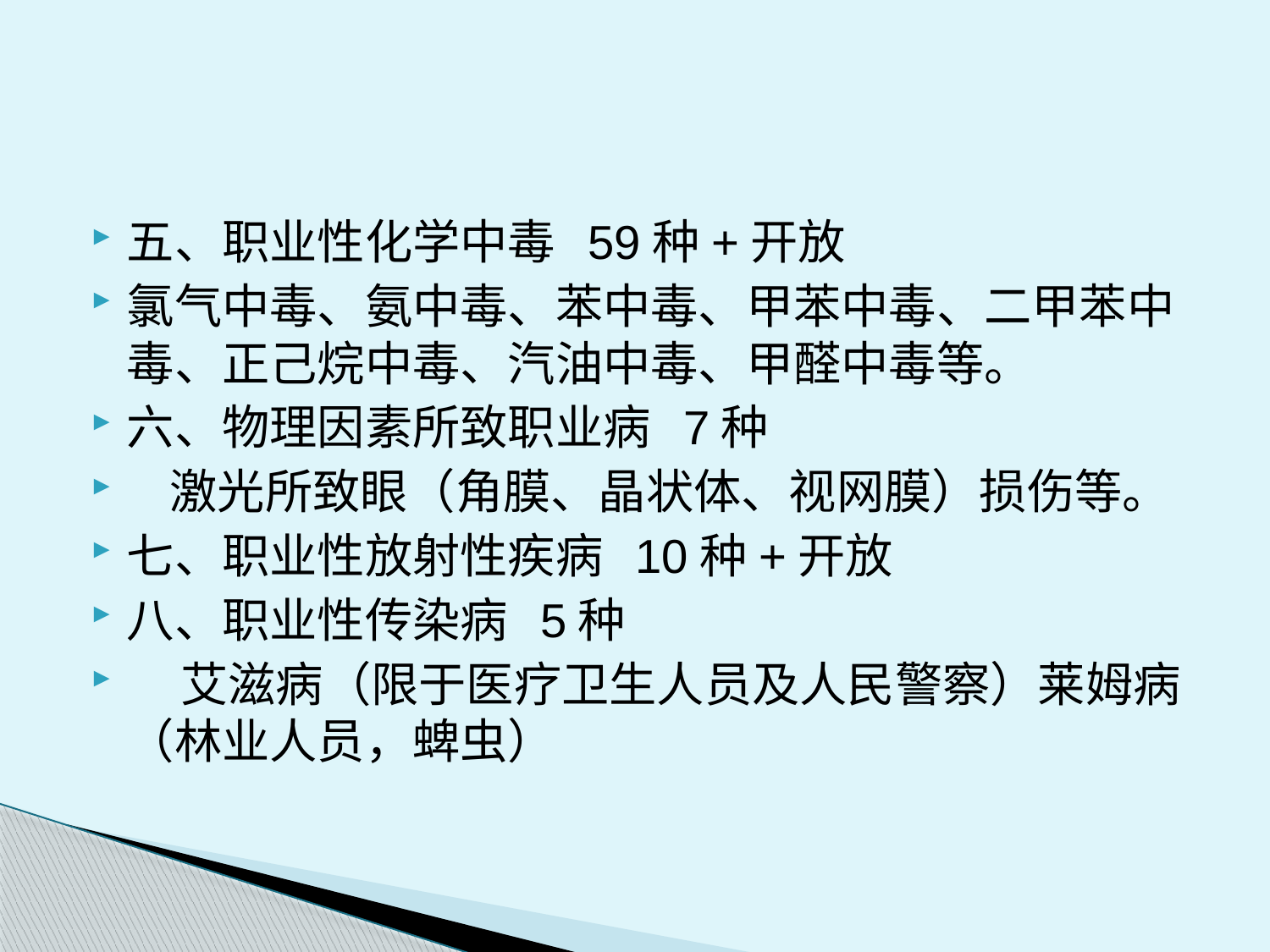

#
五、职业性化学中毒  59种+开放
氯气中毒、氨中毒、苯中毒、甲苯中毒、二甲苯中毒、正己烷中毒、汽油中毒、甲醛中毒等。
六、物理因素所致职业病  7种
   激光所致眼（角膜、晶状体、视网膜）损伤等。
七、职业性放射性疾病  10种+开放
八、职业性传染病  5种
    艾滋病（限于医疗卫生人员及人民警察）莱姆病（林业人员，蜱虫）